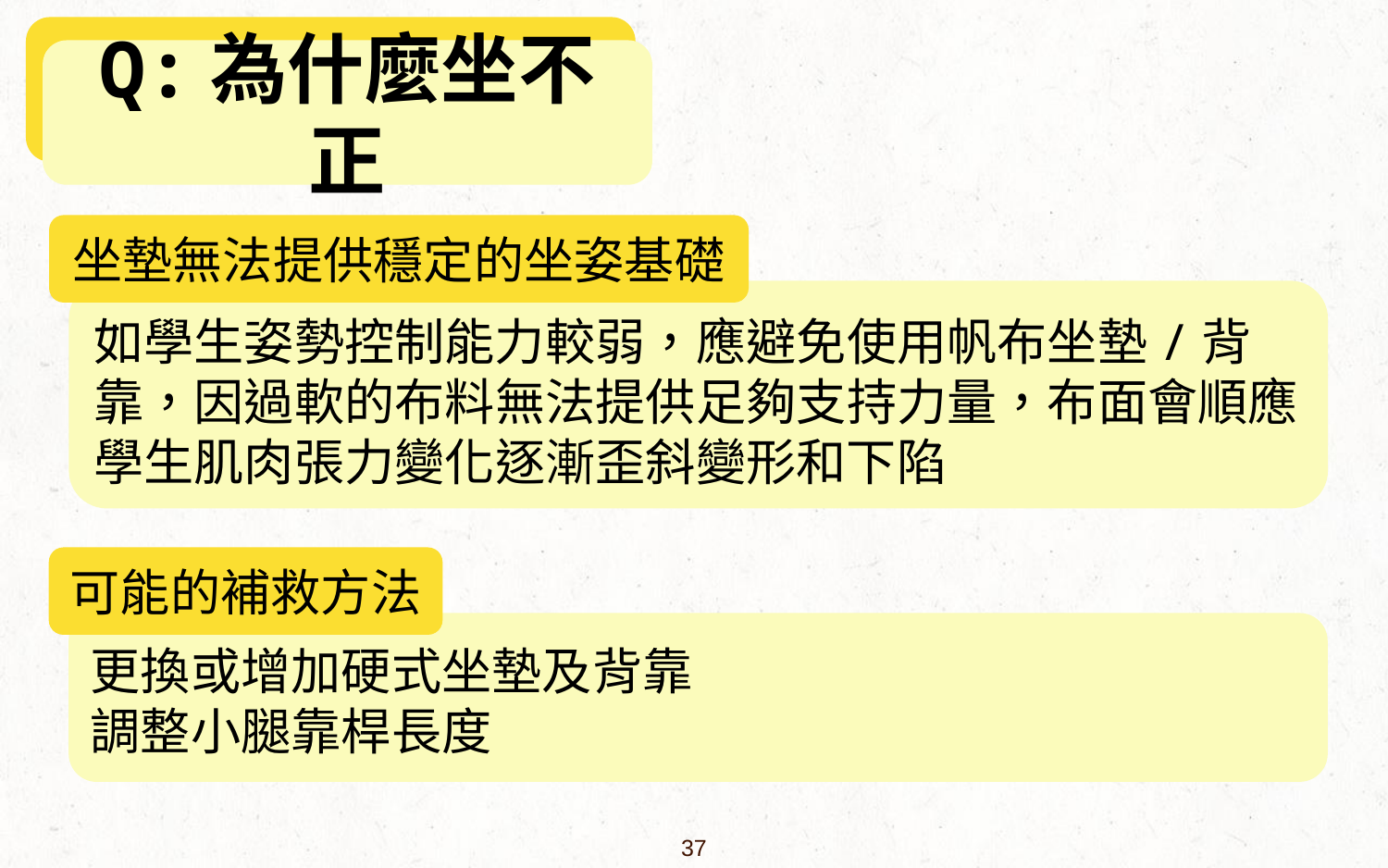

Q:為什麼坐得
Q:為什麼坐不正
坐墊無法提供穩定的坐姿基礎

如學生姿勢控制能力較弱，應避免使用帆布坐墊/背靠，因過軟的布料無法提供足夠支持力量，布面會順應學生肌肉張力變化逐漸歪斜變形和下陷
可能的補救方法

更換或增加硬式坐墊及背靠
調整小腿靠桿長度

37